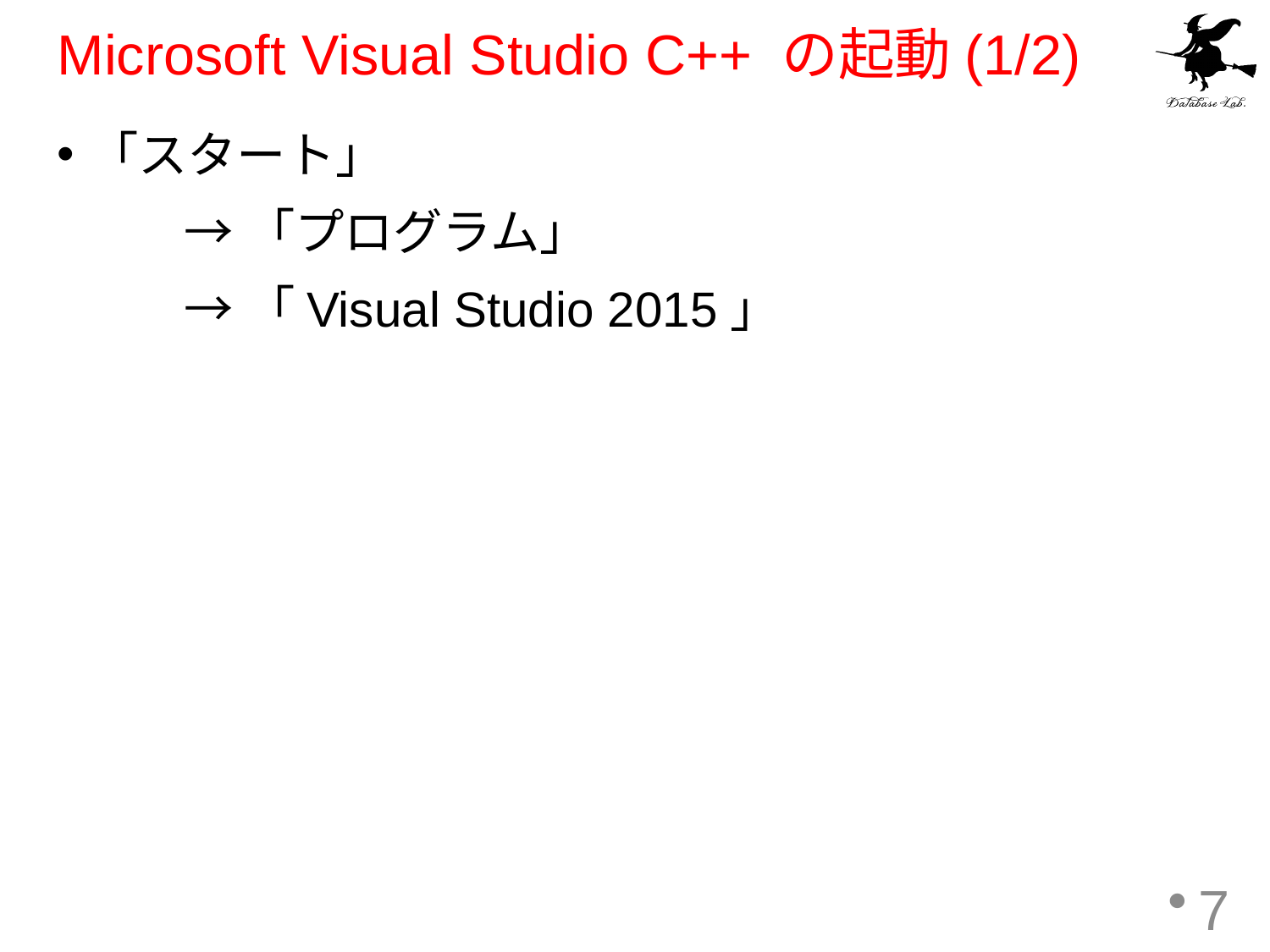

# Microsoft Visual Studio C++ の起動(1/2)
「スタート」
	→「プログラム」
	→「Visual Studio 2015」
7